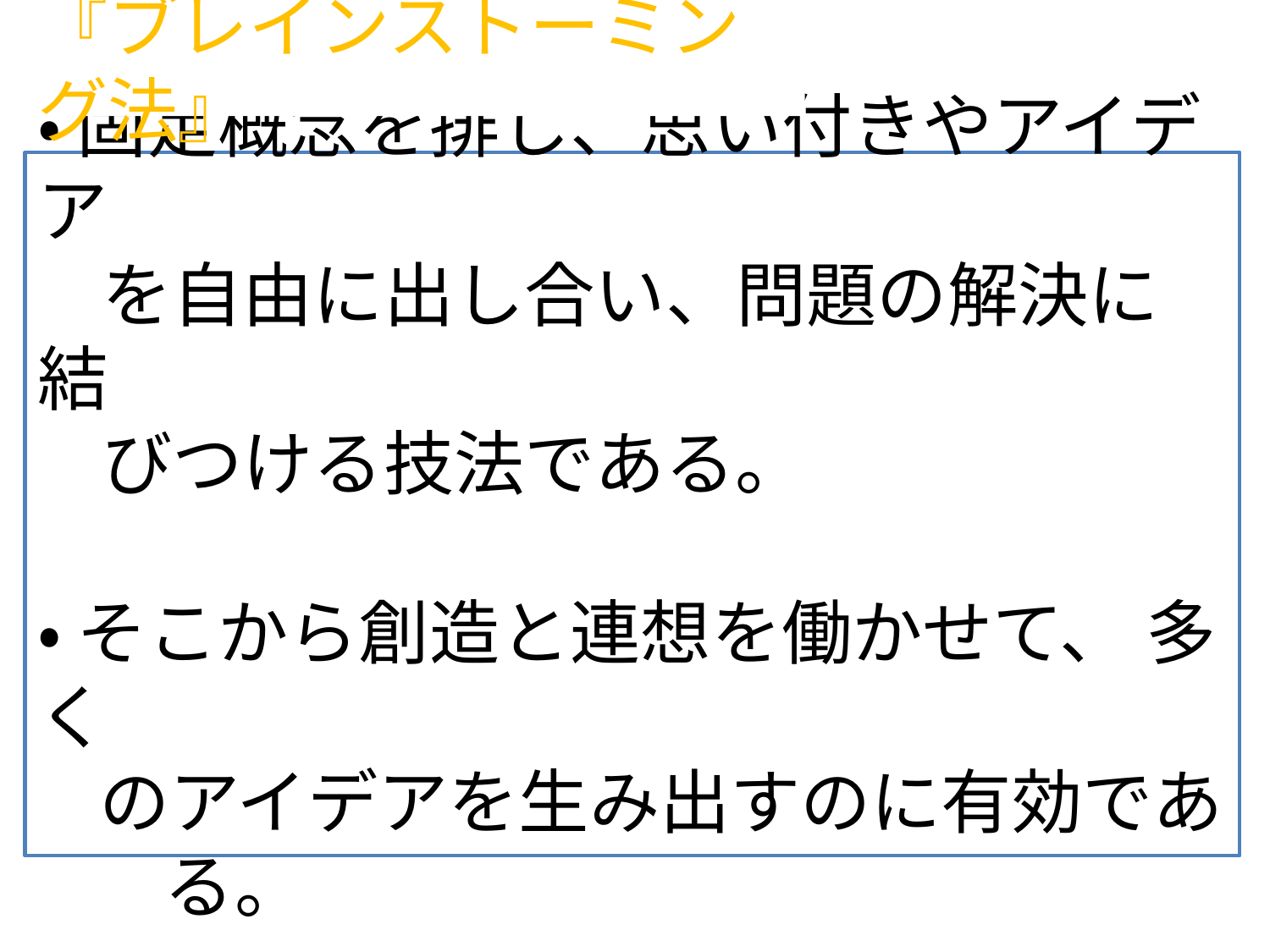

『ブレインストーミング法』
・ 固定概念を排し、思い付きやアイデア
   を自由に出し合い、問題の解決に結
   びつける技法である。

・ そこから創造と連想を働かせて、 多く
のアイデアを生み出すのに有効であ
   る。